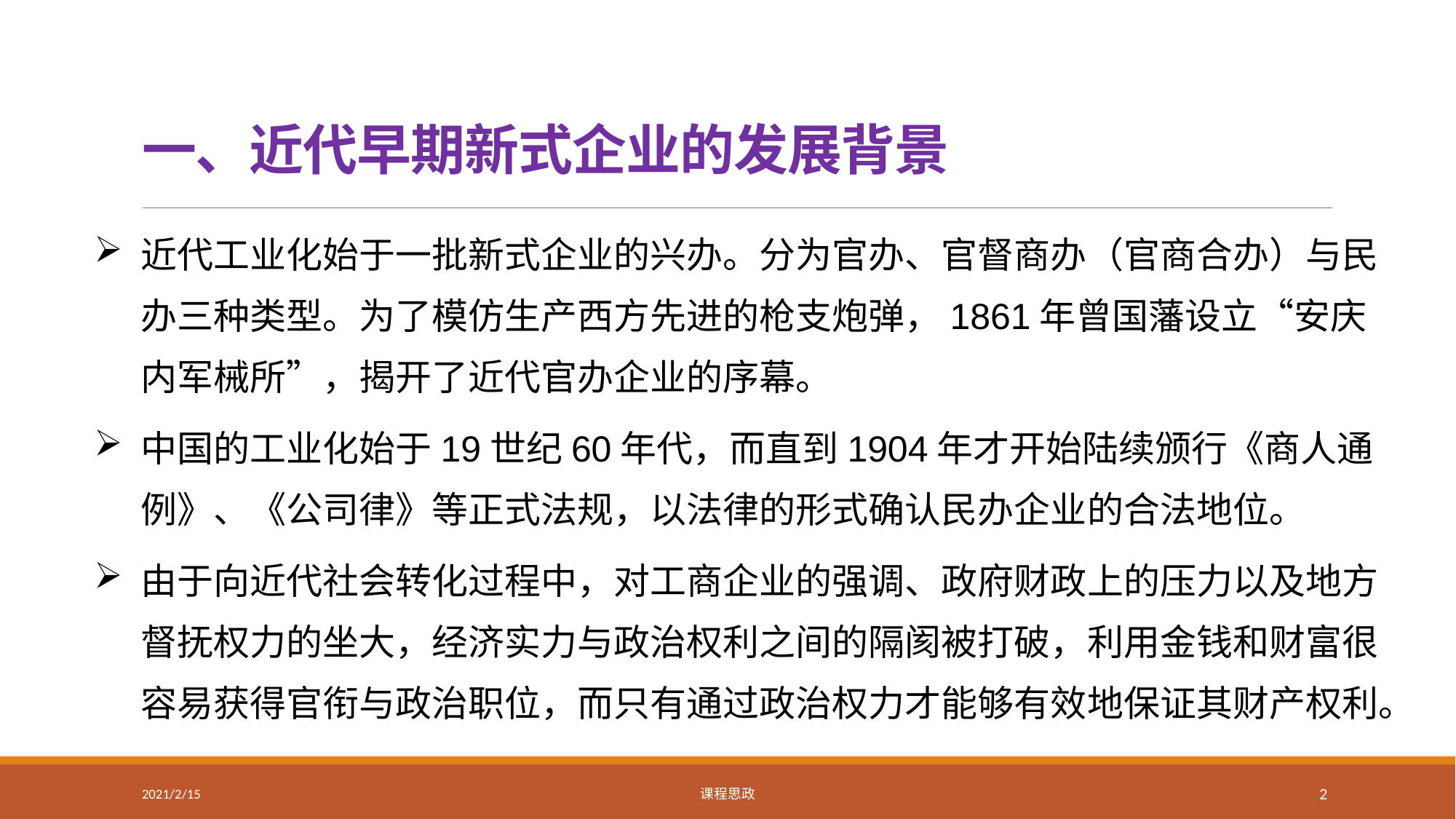

# 一、近代早期新式企业的发展背景
近代工业化始于一批新式企业的兴办。分为官办、官督商办（官商合办）与民办三种类型。为了模仿生产西方先进的枪支炮弹，1861年曾国藩设立“安庆内军械所”，揭开了近代官办企业的序幕。
中国的工业化始于19世纪60年代，而直到1904年才开始陆续颁行《商人通例》、《公司律》等正式法规，以法律的形式确认民办企业的合法地位。
由于向近代社会转化过程中，对工商企业的强调、政府财政上的压力以及地方督抚权力的坐大，经济实力与政治权利之间的隔阂被打破，利用金钱和财富很容易获得官衔与政治职位，而只有通过政治权力才能够有效地保证其财产权利。
2021/2/15
课程思政
2